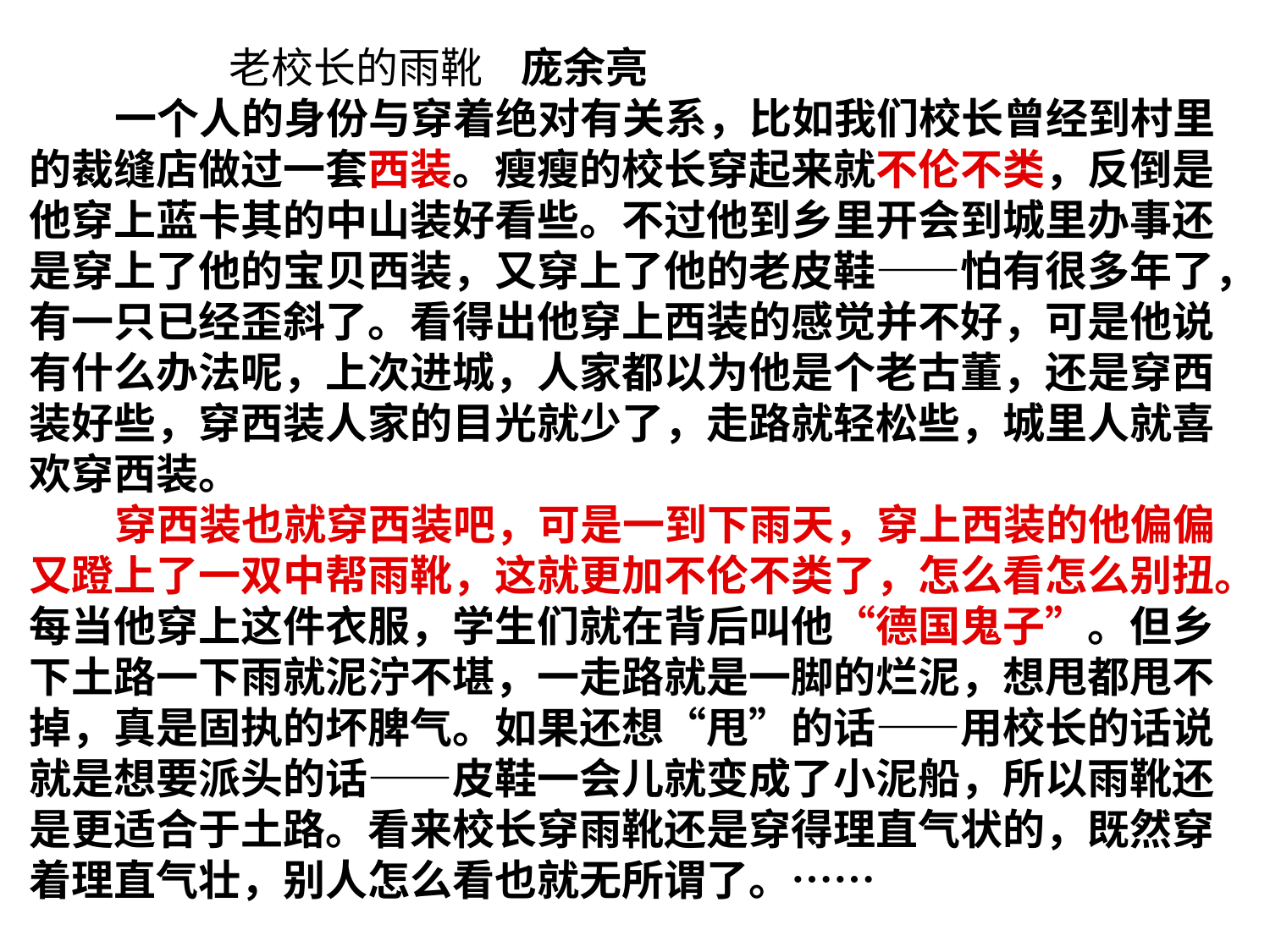

老校长的雨靴    庞余亮
    一个人的身份与穿着绝对有关系，比如我们校长曾经到村里的裁缝店做过一套西装。瘦瘦的校长穿起来就不伦不类，反倒是他穿上蓝卡其的中山装好看些。不过他到乡里开会到城里办事还是穿上了他的宝贝西装，又穿上了他的老皮鞋——怕有很多年了，有一只已经歪斜了。看得出他穿上西装的感觉并不好，可是他说有什么办法呢，上次进城，人家都以为他是个老古董，还是穿西装好些，穿西装人家的目光就少了，走路就轻松些，城里人就喜欢穿西装。
    穿西装也就穿西装吧，可是一到下雨天，穿上西装的他偏偏又蹬上了一双中帮雨靴，这就更加不伦不类了，怎么看怎么别扭。每当他穿上这件衣服，学生们就在背后叫他“德国鬼子”。但乡下土路一下雨就泥泞不堪，一走路就是一脚的烂泥，想甩都甩不掉，真是固执的坏脾气。如果还想“甩”的话——用校长的话说就是想要派头的话——皮鞋一会儿就变成了小泥船，所以雨靴还是更适合于土路。看来校长穿雨靴还是穿得理直气状的，既然穿着理直气壮，别人怎么看也就无所谓了。……